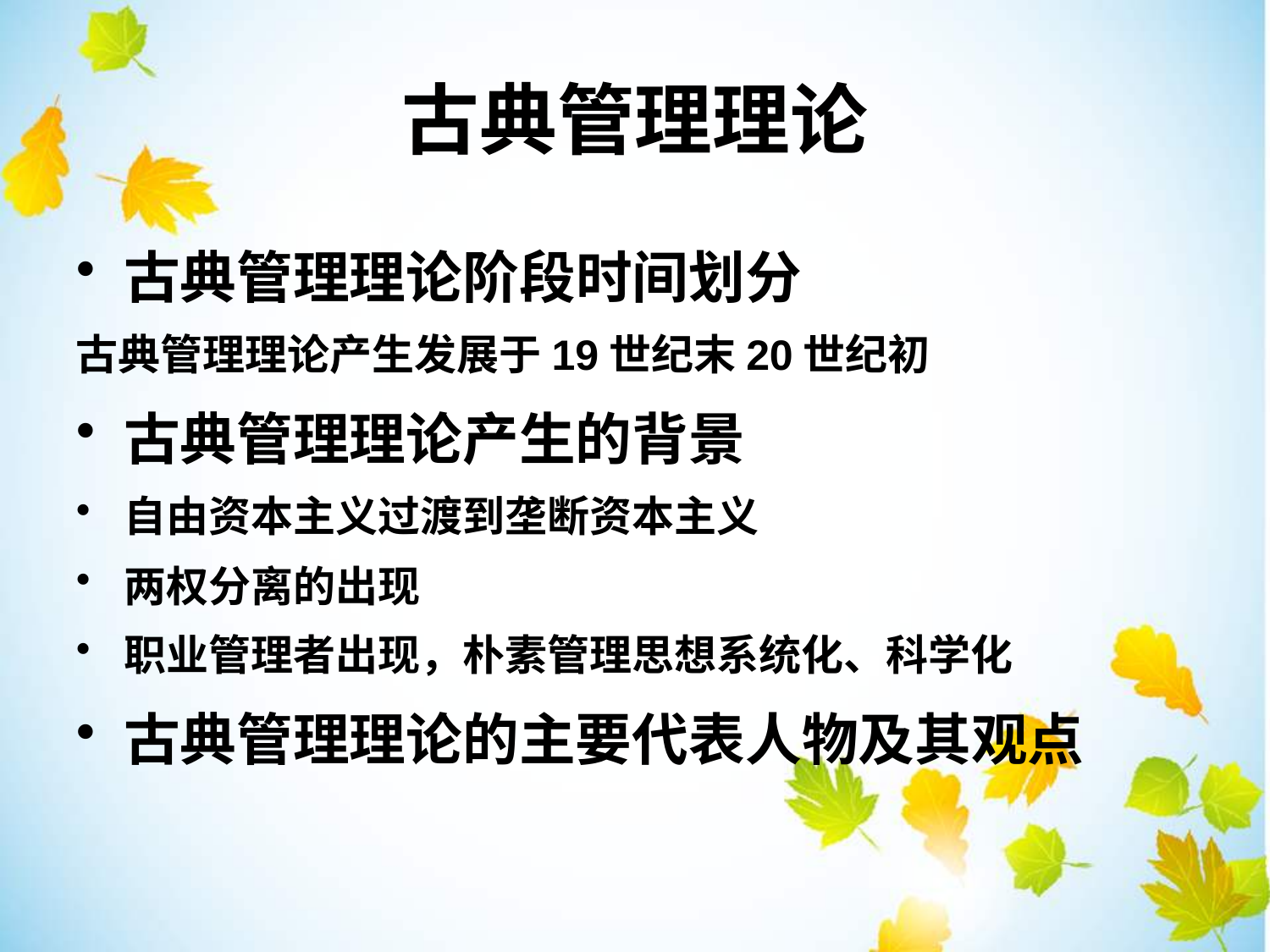

古典管理理论
古典管理理论阶段时间划分
古典管理理论产生发展于19世纪末20世纪初
古典管理理论产生的背景
自由资本主义过渡到垄断资本主义
两权分离的出现
职业管理者出现，朴素管理思想系统化、科学化
古典管理理论的主要代表人物及其观点